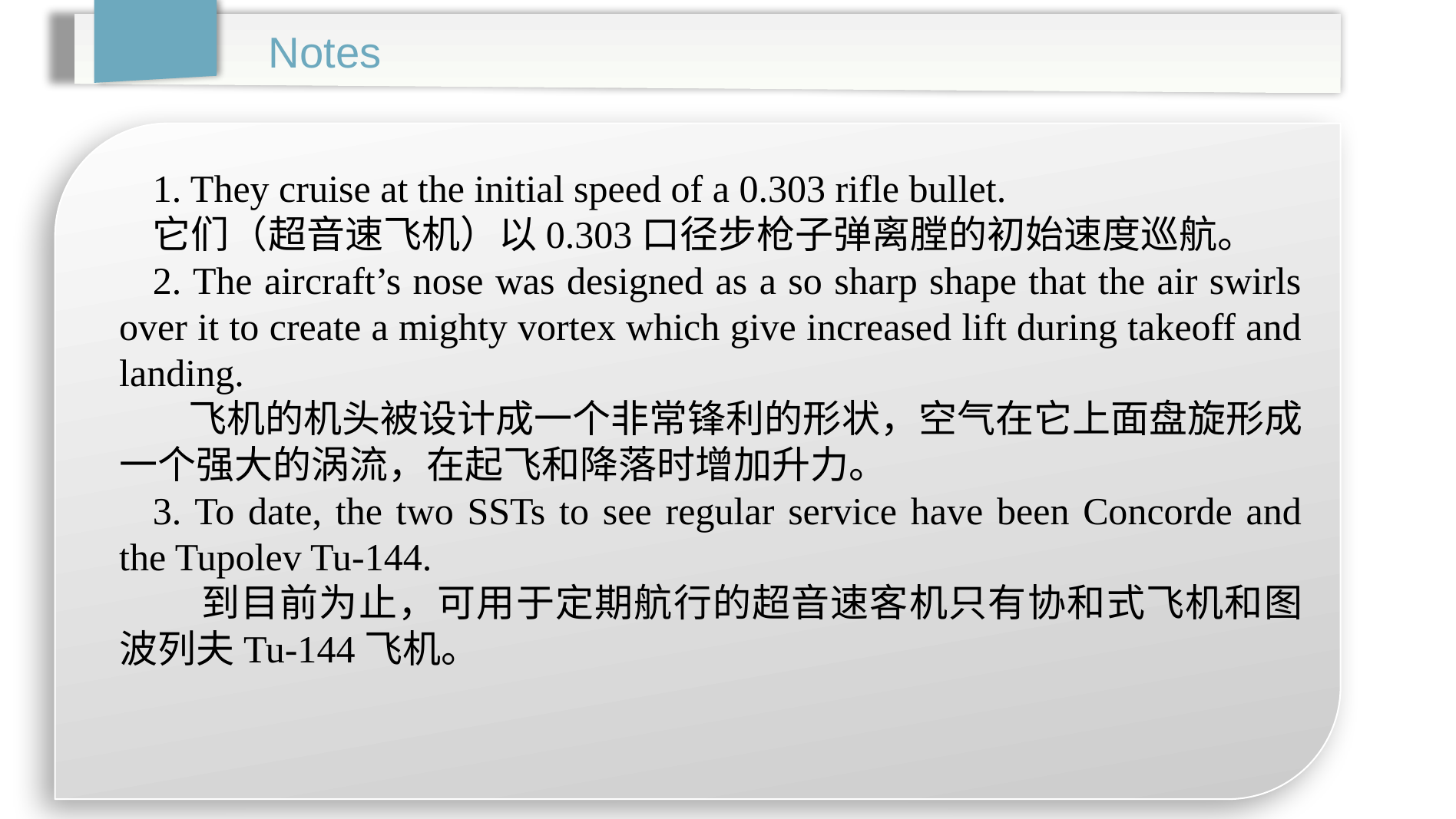

Notes

1. They cruise at the initial speed of a 0.303 rifle bullet.
它们（超音速飞机）以0.303口径步枪子弹离膛的初始速度巡航。
2. The aircraft’s nose was designed as a so sharp shape that the air swirls over it to create a mighty vortex which give increased lift during takeoff and landing.
   飞机的机头被设计成一个非常锋利的形状，空气在它上面盘旋形成一个强大的涡流，在起飞和降落时增加升力。
3. To date, the two SSTs to see regular service have been Concorde and the Tupolev Tu-144.
    到目前为止，可用于定期航行的超音速客机只有协和式飞机和图波列夫Tu-144飞机。